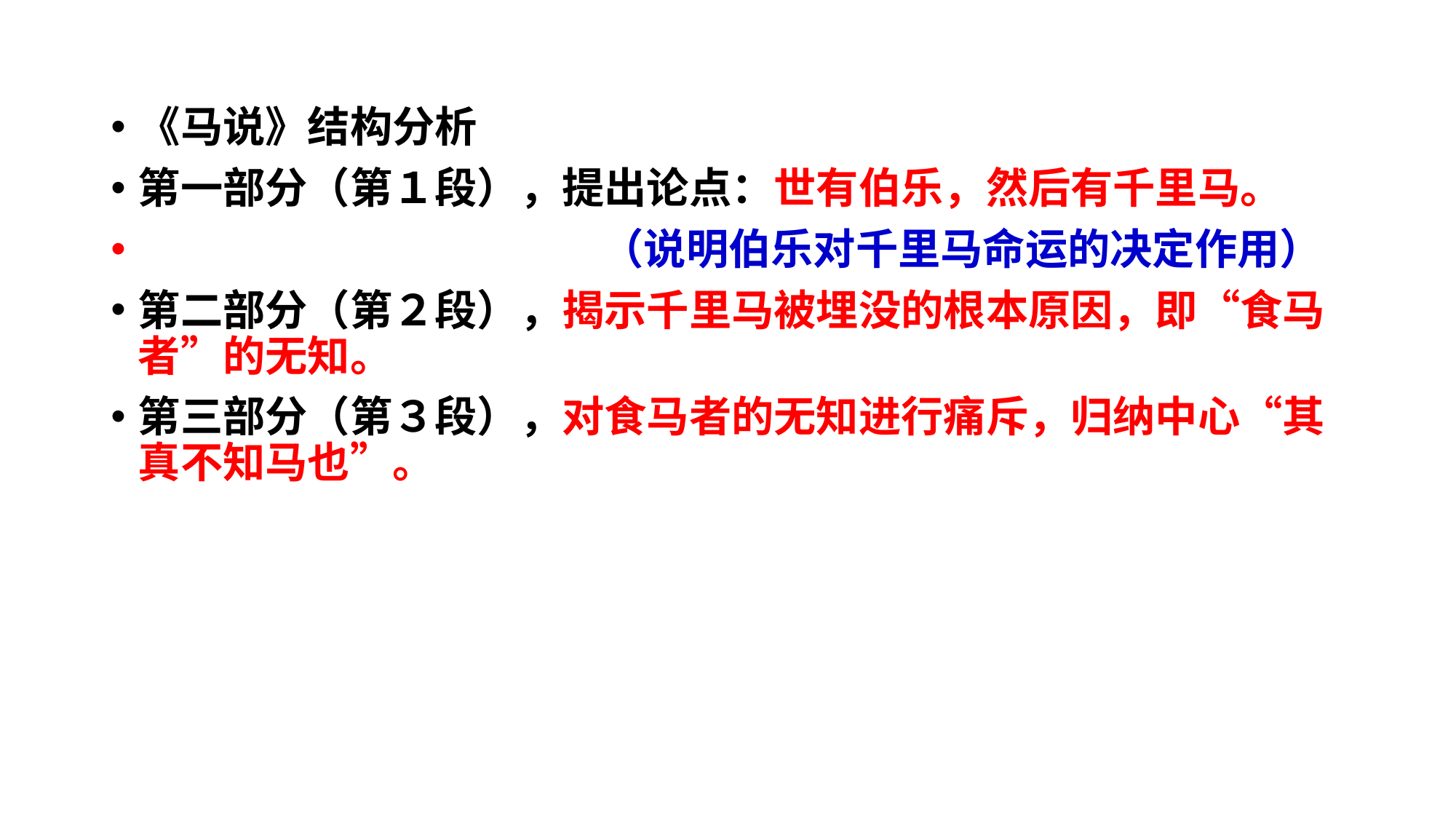

《马说》结构分析
第一部分（第１段），提出论点：世有伯乐，然后有千里马。
                                               （说明伯乐对千里马命运的决定作用）
第二部分（第２段），揭示千里马被埋没的根本原因，即“食马者”的无知。
第三部分（第３段），对食马者的无知进行痛斥，归纳中心“其真不知马也”。